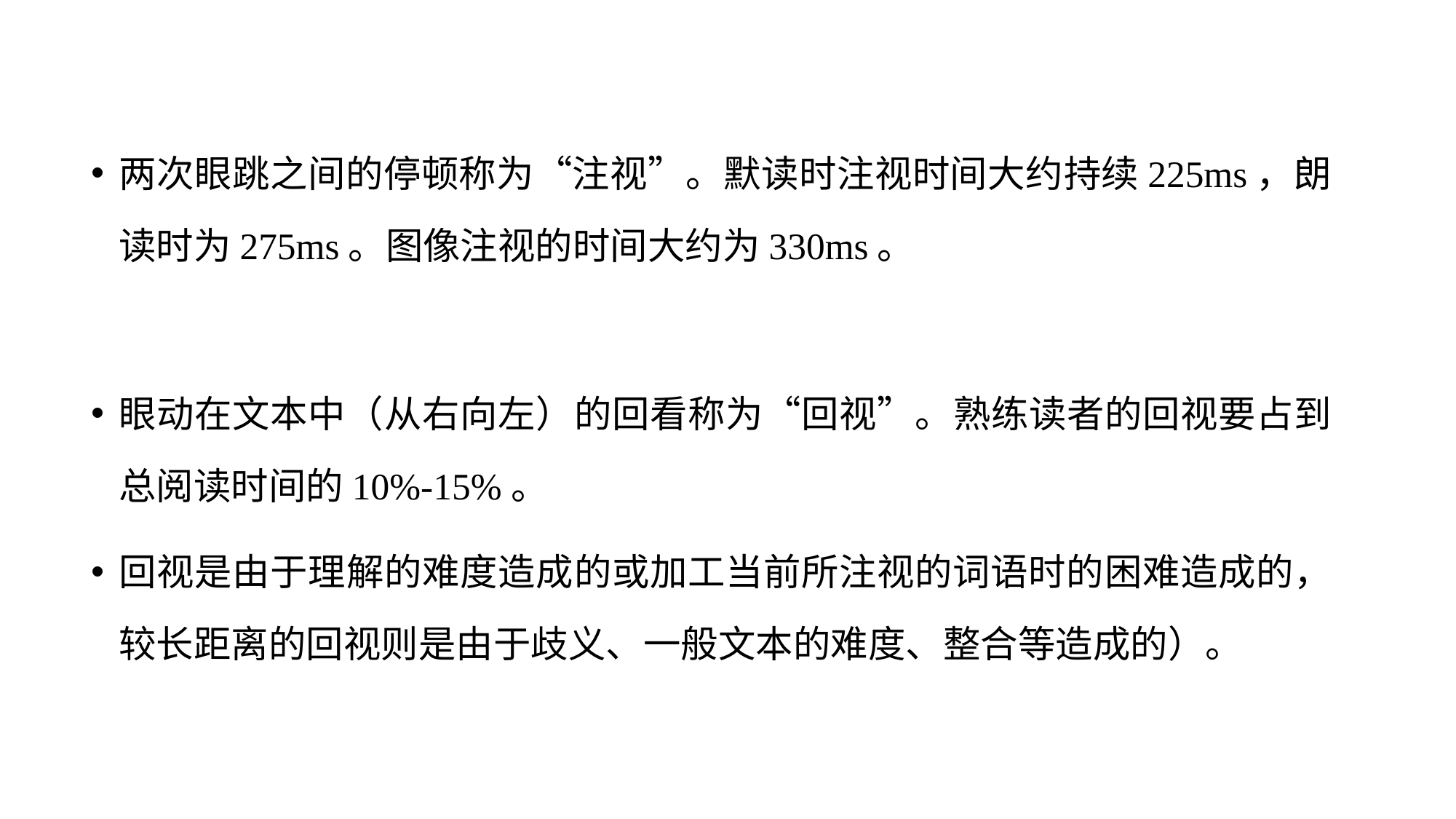

两次眼跳之间的停顿称为“注视”。默读时注视时间大约持续225ms，朗读时为275ms。图像注视的时间大约为330ms。

眼动在文本中（从右向左）的回看称为“回视”。熟练读者的回视要占到总阅读时间的10%-15%。
回视是由于理解的难度造成的或加工当前所注视的词语时的困难造成的，较长距离的回视则是由于歧义、一般文本的难度、整合等造成的）。